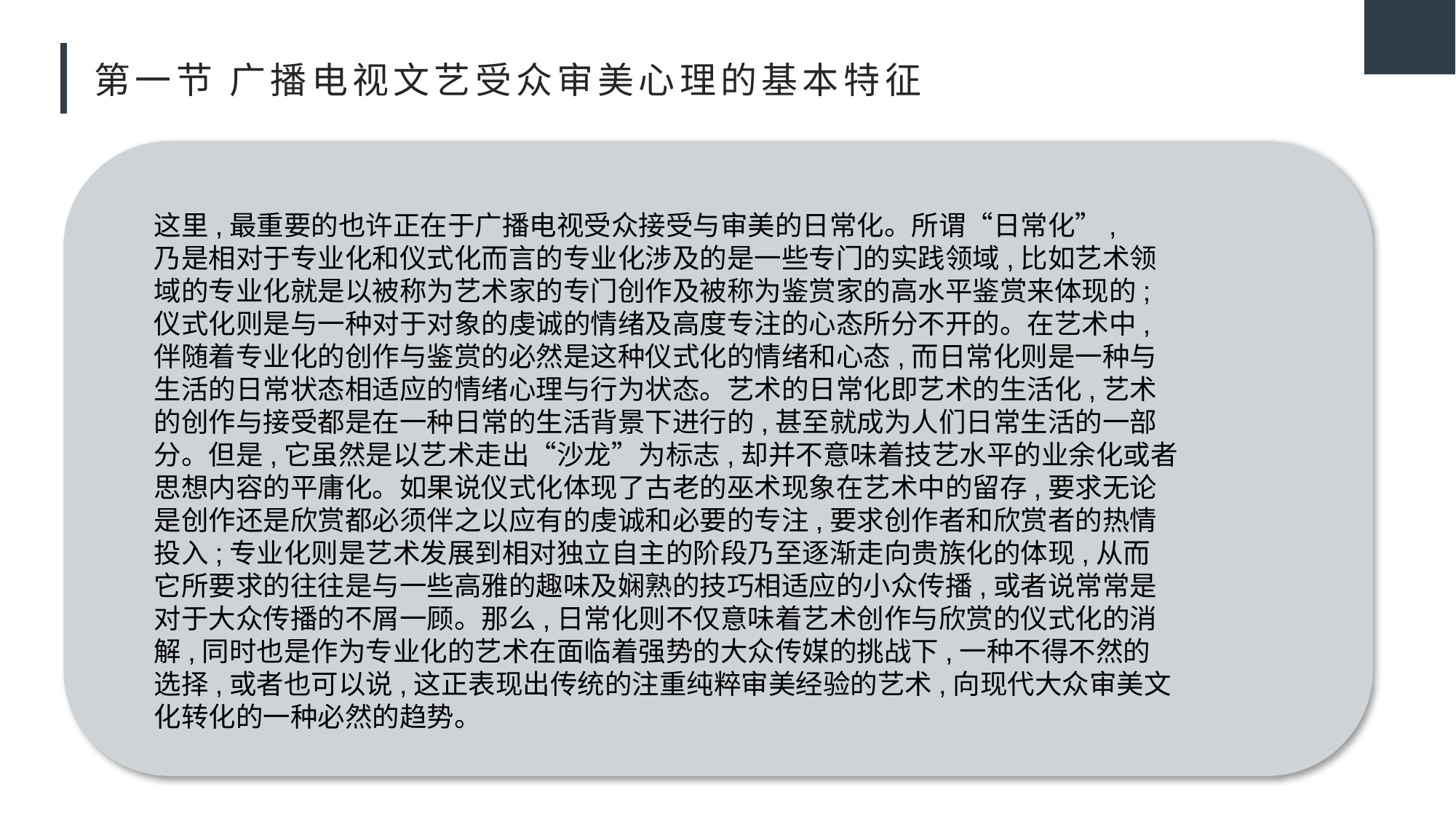

# 第一节 广播电视文艺受众审美心理的基本特征

这里,最重要的也许正在于广播电视受众接受与审美的日常化。所谓“日常化”,
乃是相对于专业化和仪式化而言的专业化涉及的是一些专门的实践领域,比如艺术领
域的专业化就是以被称为艺术家的专门创作及被称为鉴赏家的高水平鉴赏来体现的;
仪式化则是与一种对于对象的虔诚的情绪及高度专注的心态所分不开的。在艺术中,
伴随着专业化的创作与鉴赏的必然是这种仪式化的情绪和心态,而日常化则是一种与
生活的日常状态相适应的情绪心理与行为状态。艺术的日常化即艺术的生活化,艺术
的创作与接受都是在一种日常的生活背景下进行的,甚至就成为人们日常生活的一部
分。但是,它虽然是以艺术走出“沙龙”为标志,却并不意味着技艺水平的业余化或者
思想内容的平庸化。如果说仪式化体现了古老的巫术现象在艺术中的留存,要求无论
是创作还是欣赏都必须伴之以应有的虔诚和必要的专注,要求创作者和欣赏者的热情
投入;专业化则是艺术发展到相对独立自主的阶段乃至逐渐走向贵族化的体现,从而
它所要求的往往是与一些高雅的趣味及娴熟的技巧相适应的小众传播,或者说常常是
对于大众传播的不屑一顾。那么,日常化则不仅意味着艺术创作与欣赏的仪式化的消
解,同时也是作为专业化的艺术在面临着强势的大众传媒的挑战下,一种不得不然的
选择,或者也可以说,这正表现出传统的注重纯粹审美经验的艺术,向现代大众审美文
化转化的一种必然的趋势。